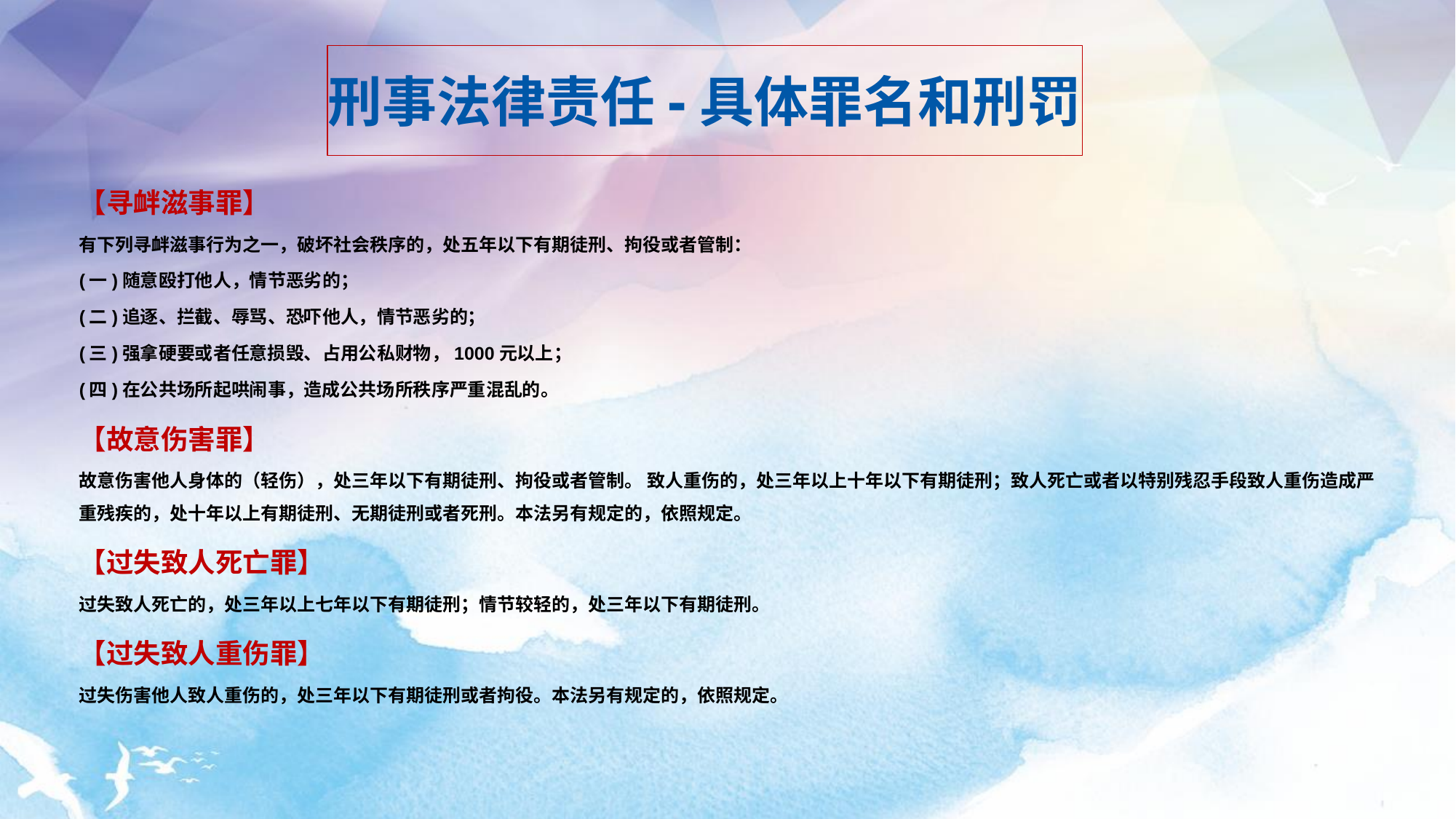

刑事法律责任-具体罪名和刑罚
【寻衅滋事罪】
有下列寻衅滋事行为之一，破坏社会秩序的，处五年以下有期徒刑、拘役或者管制：
(一)随意殴打他人，情节恶劣的；
(二)追逐、拦截、辱骂、恐吓他人，情节恶劣的；
(三)强拿硬要或者任意损毁、占用公私财物，1000元以上；
(四)在公共场所起哄闹事，造成公共场所秩序严重混乱的。
【故意伤害罪】
故意伤害他人身体的（轻伤），处三年以下有期徒刑、拘役或者管制。 致人重伤的，处三年以上十年以下有期徒刑；致人死亡或者以特别残忍手段致人重伤造成严重残疾的，处十年以上有期徒刑、无期徒刑或者死刑。本法另有规定的，依照规定。
【过失致人死亡罪】
过失致人死亡的，处三年以上七年以下有期徒刑；情节较轻的，处三年以下有期徒刑。
【过失致人重伤罪】
过失伤害他人致人重伤的，处三年以下有期徒刑或者拘役。本法另有规定的，依照规定。